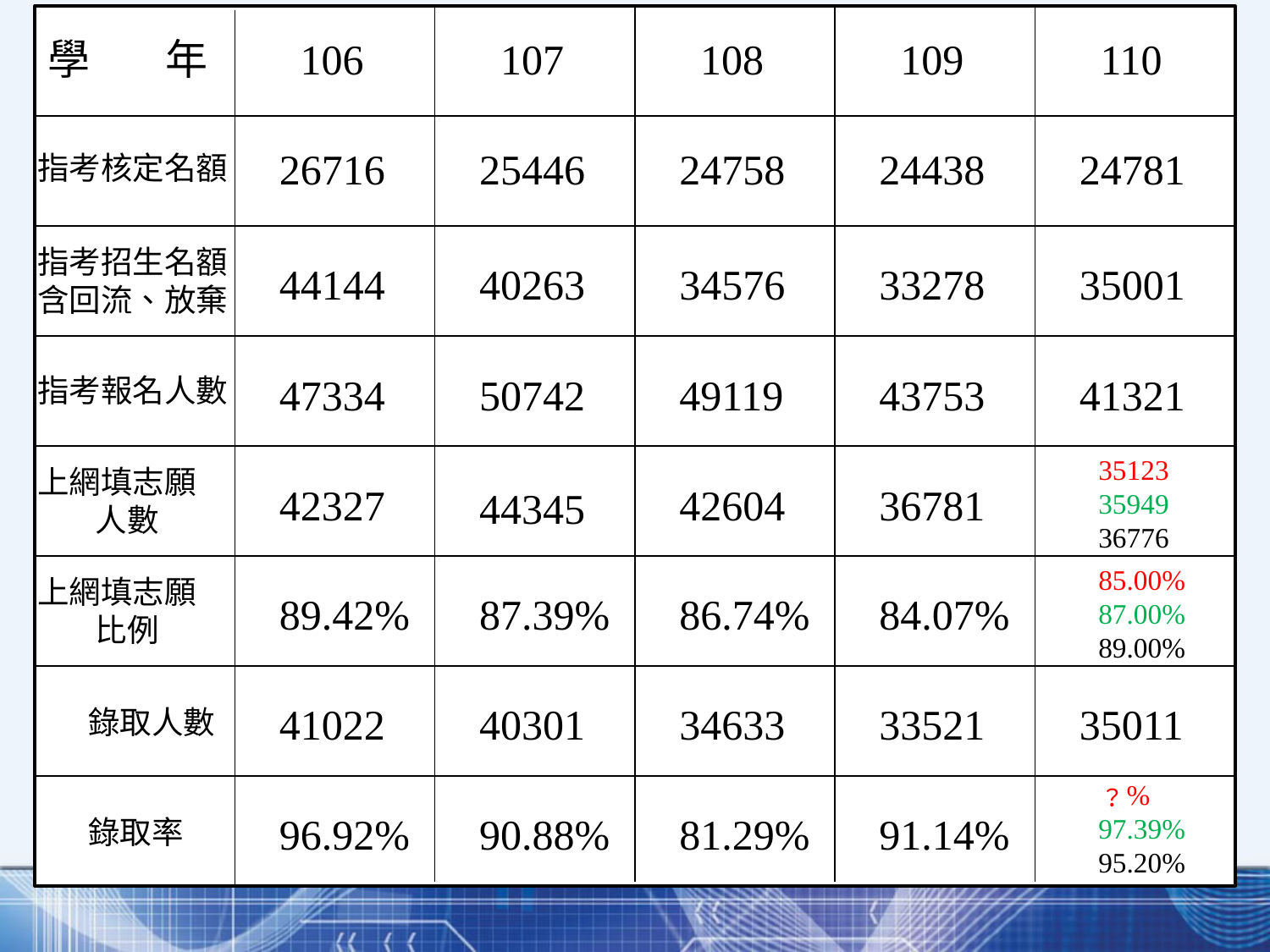

學        年
     106
     107
     108
     109
     110
   26716
   25446
   24758
   24438
   24781
指考核定名額
指考招生名額
含回流、放棄
   44144
   40263
   34576
   33278
   35001
   47334
   50742
   49119
   43753
   41321
指考報名人數
   35123
   35949
   36776
上網填志願
       人數
   42327
   42604
   36781
   44345
   85.00%
   87.00%
   89.00%
上網填志願
       比例
   89.42%
   87.39%
   86.74%
   84.07%
   41022
   40301
   34633
   33521
   35011
      錄取人數
   ﹖%
   97.39%
   95.20%
   96.92%
   90.88%
   81.29%
   91.14%
      錄取率